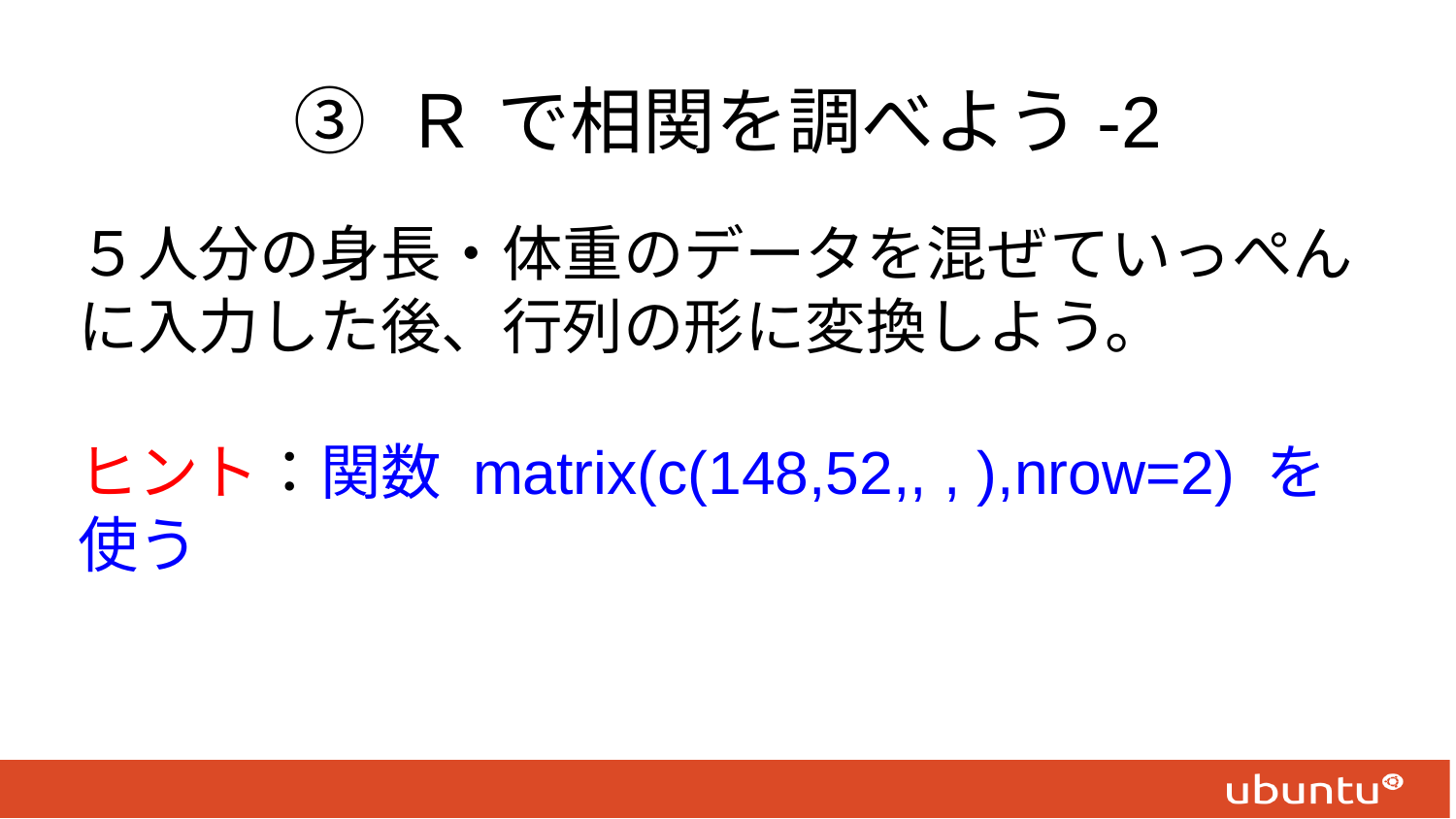

# ③ Ｒ で相関を調べよう-2
５人分の身長・体重のデータを混ぜていっぺんに入力した後、行列の形に変換しよう。

ヒント：関数 matrix(c(148,52,, , ),nrow=2) を使う